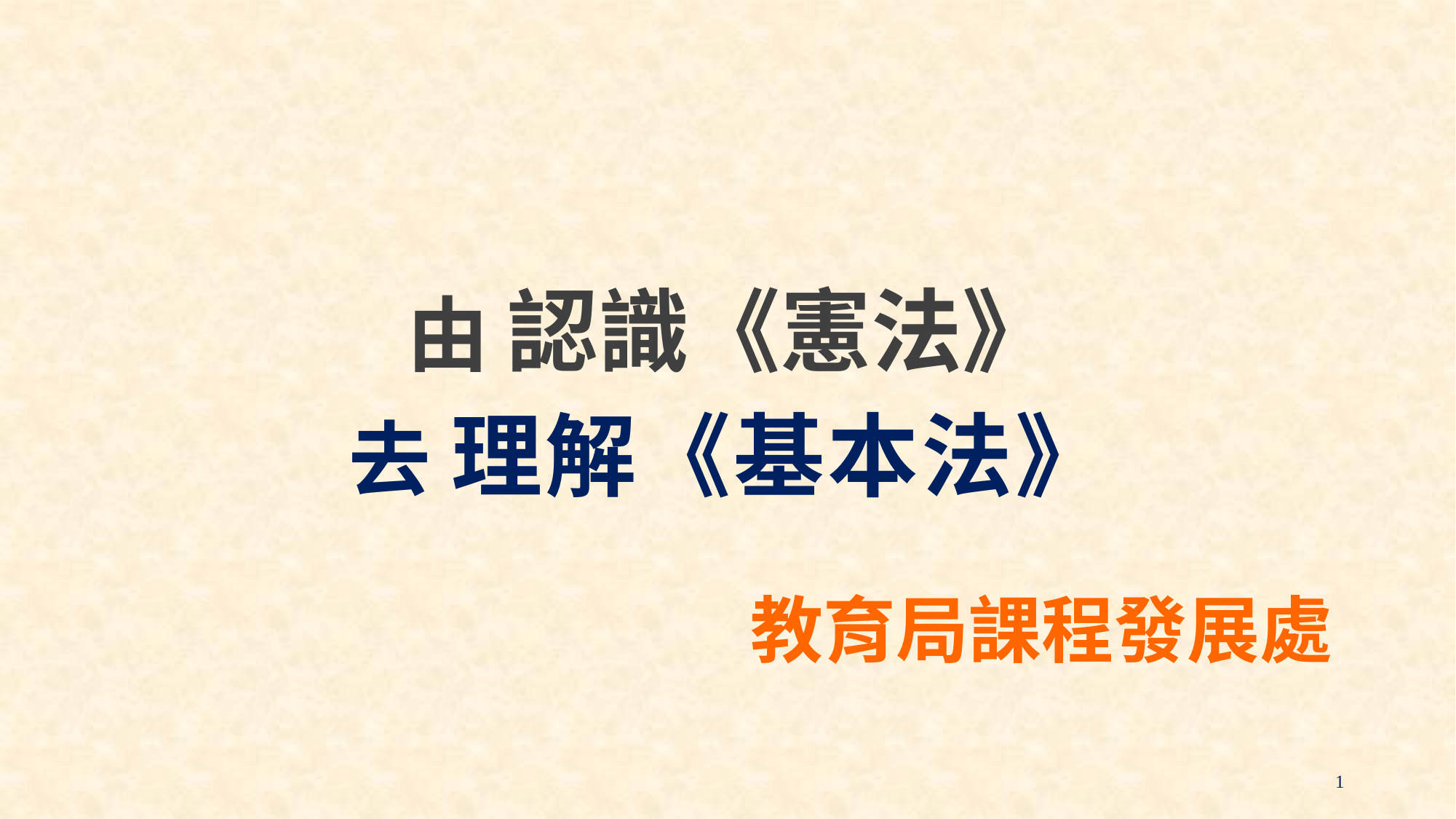

# 由 認識《憲法》
去 理解《基本法》
教育局課程發展處
1